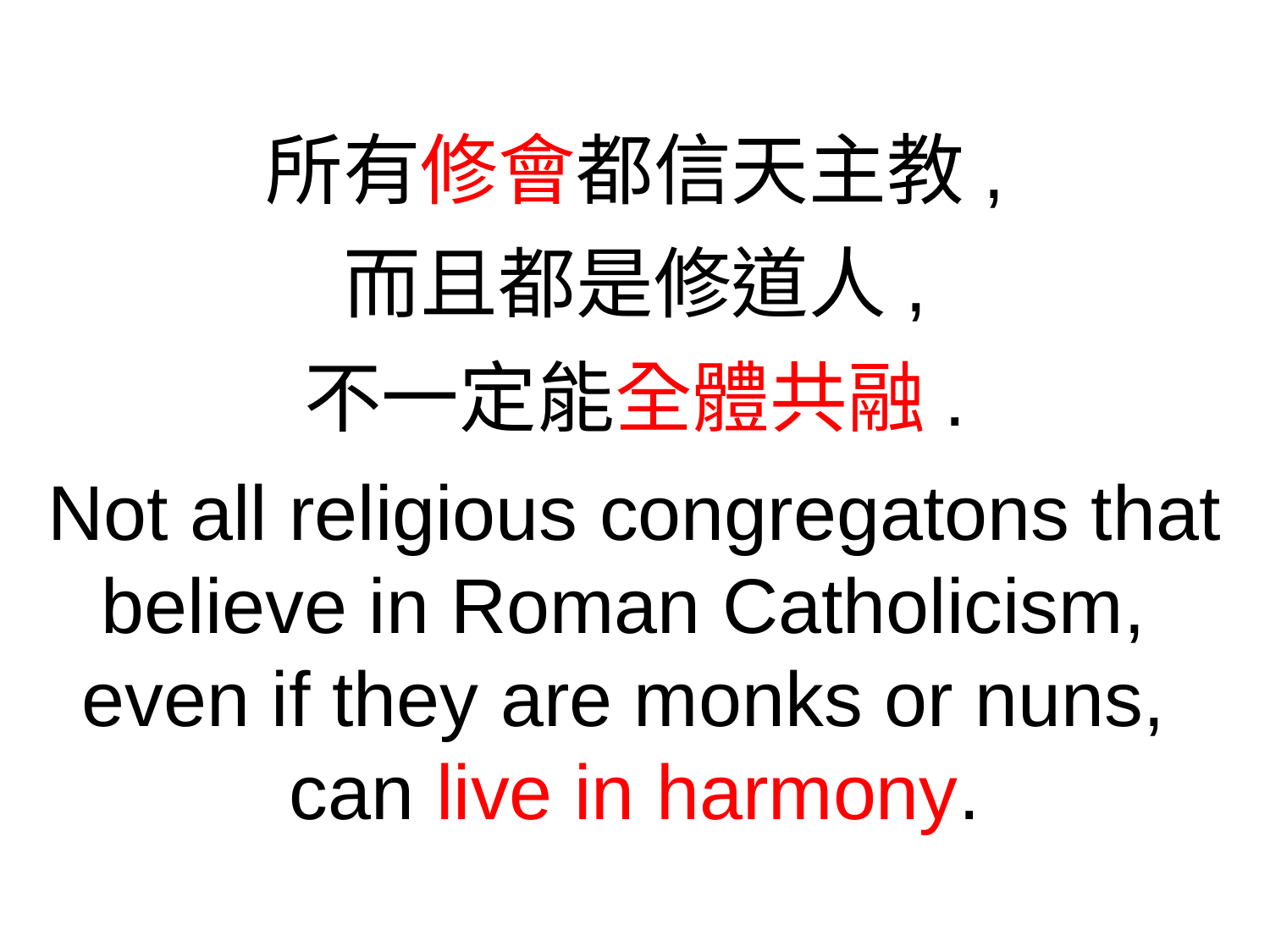

所有修會都信天主教,
而且都是修道人,
不一定能全體共融.
Not all religious congregatons that believe in Roman Catholicism,
even if they are monks or nuns,
can live in harmony.